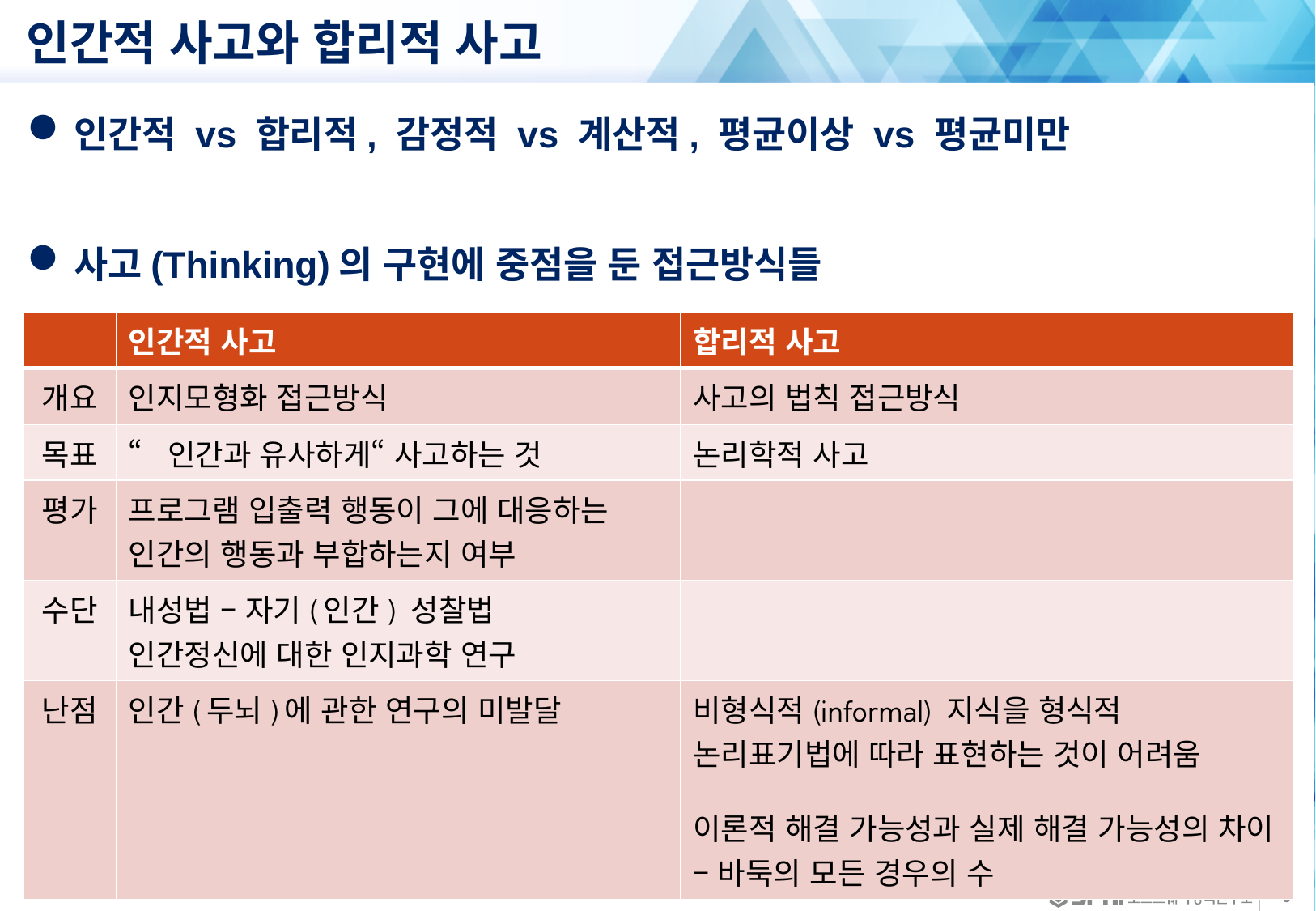

# 인간적 사고와 합리적 사고
인간적 vs 합리적, 감정적 vs 계산적, 평균이상 vs 평균미만

사고(Thinking)의 구현에 중점을 둔 접근방식들
|  | 인간적 사고 | 합리적 사고 |
| --- | --- | --- |
| 개요 | 인지모형화 접근방식 | 사고의 법칙 접근방식 |
| 목표 | “인간과 유사하게“ 사고하는 것 | 논리학적 사고 |
| 평가 | 프로그램 입출력 행동이 그에 대응하는 인간의 행동과 부합하는지 여부 |  |
| 수단 | 내성법 – 자기(인간) 성찰법 인간정신에 대한 인지과학 연구 |  |
| 난점 | 인간(두뇌)에 관한 연구의 미발달 | 비형식적(informal) 지식을 형식적 논리표기법에 따라 표현하는 것이 어려움 이론적 해결 가능성과 실제 해결 가능성의 차이 – 바둑의 모든 경우의 수 |